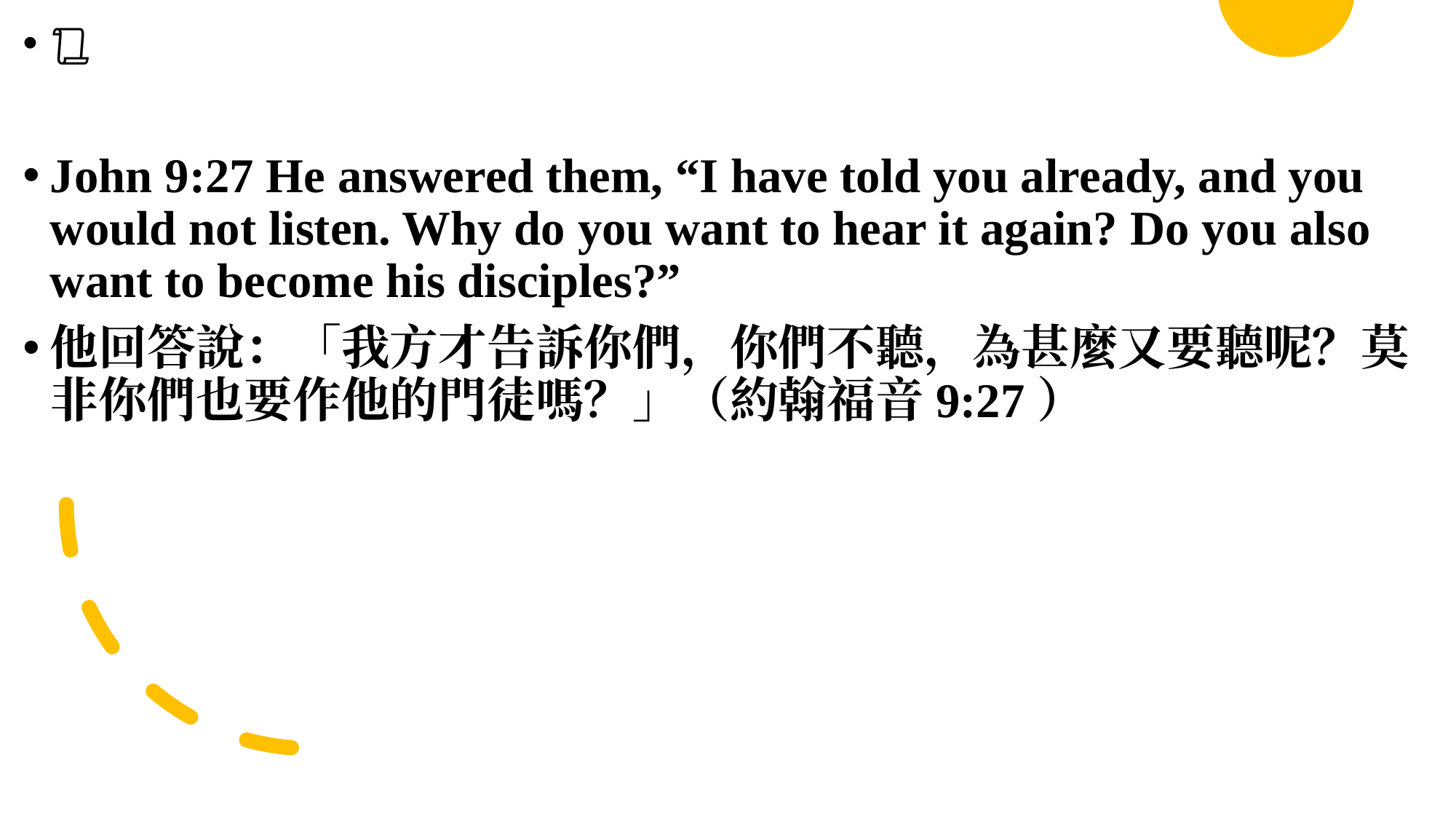

📜

John 9:27 He answered them, “I have told you already, and you would not listen. Why do you want to hear it again? Do you also want to become his disciples?”
他回答說：「我方才告訴你們，你們不聽，為甚麼又要聽呢？莫非你們也要作他的門徒嗎？」（約翰福音9:27）